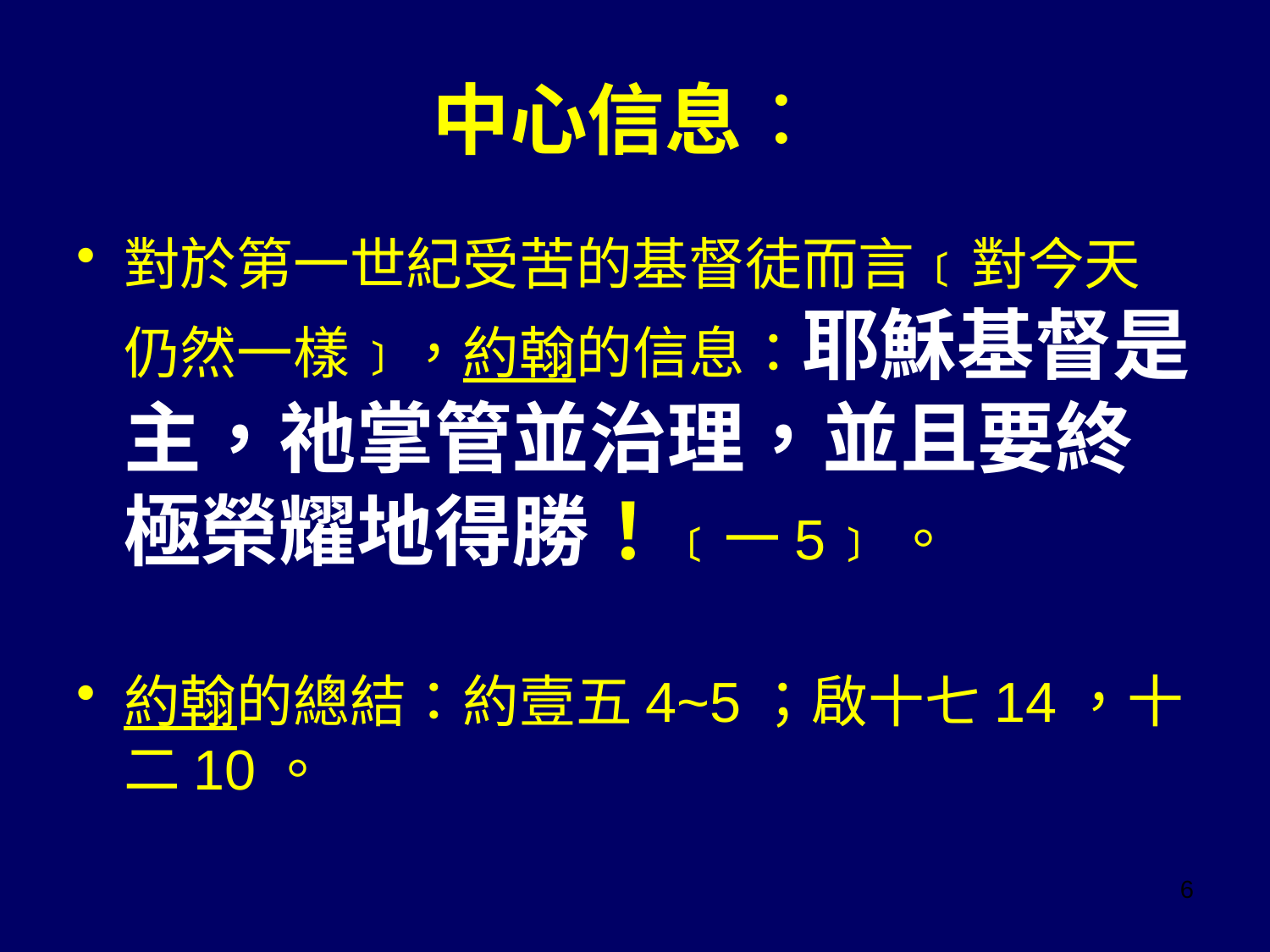

# 中心信息：
對於第一世紀受苦的基督徒而言﹝對今天仍然一樣﹞，約翰的信息：耶穌基督是主，祂掌管並治理，並且要終極榮耀地得勝！﹝一5﹞。

約翰的總結：約壹五4~5；啟十七14，十二10。
6